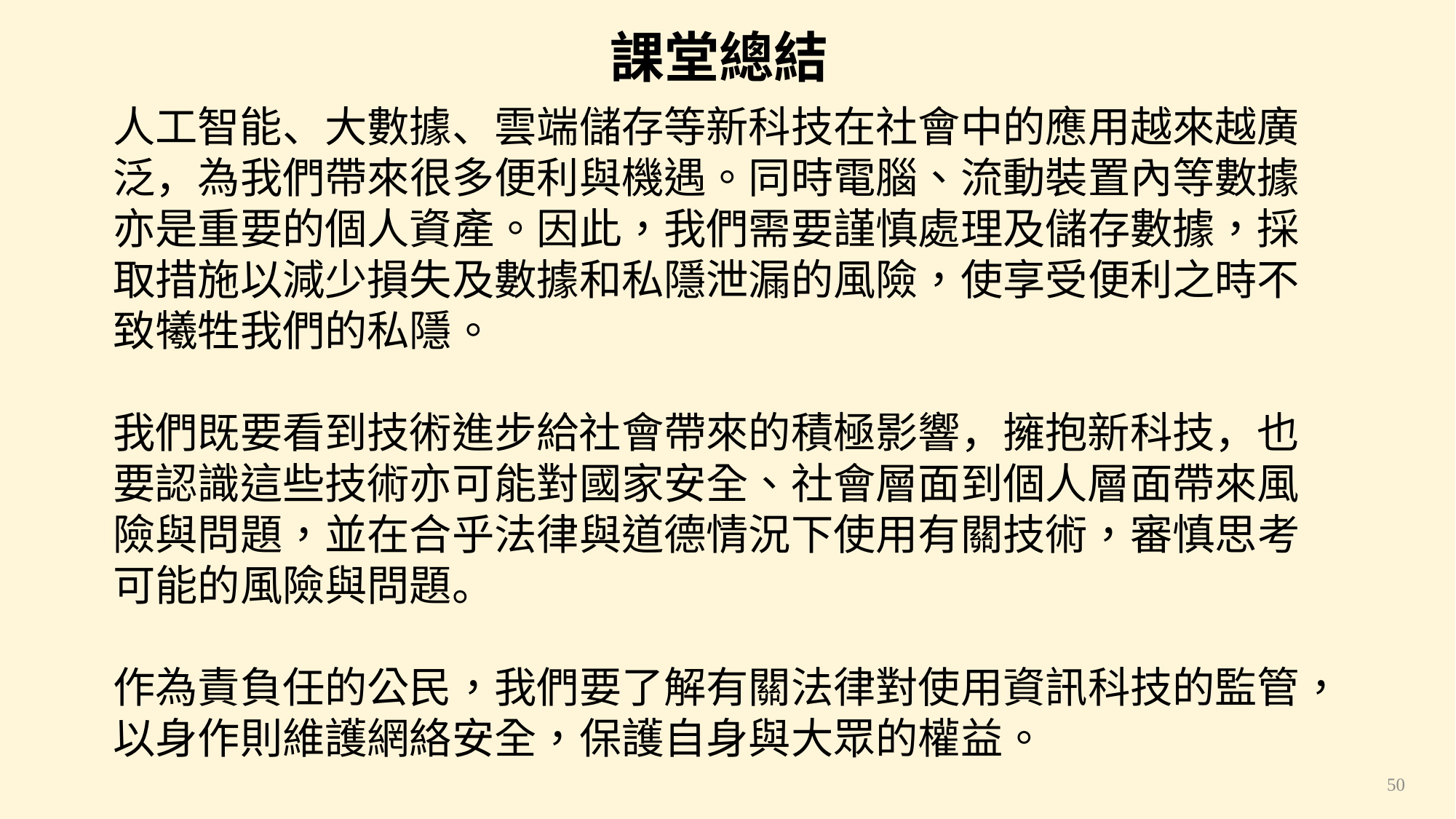

課堂總結
人工智能、大數據、雲端儲存等新科技在社會中的應用越來越廣泛，為我們帶來很多便利與機遇。同時電腦、流動裝置內等數據亦是重要的個人資產。因此，我們需要謹慎處理及儲存數據，採取措施以減少損失及數據和私隱泄漏的風險，使享受便利之時不致犧牲我們的私隱。

我們既要看到技術進步給社會帶來的積極影響，擁抱新科技，也要認識這些技術亦可能對國家安全、社會層面到個人層面帶來風險與問題，並在合乎法律與道德情況下使用有關技術，審慎思考可能的風險與問題。

作為責負任的公民，我們要了解有關法律對使用資訊科技的監管，以身作則維護網絡安全，保護自身與大眾的權益。